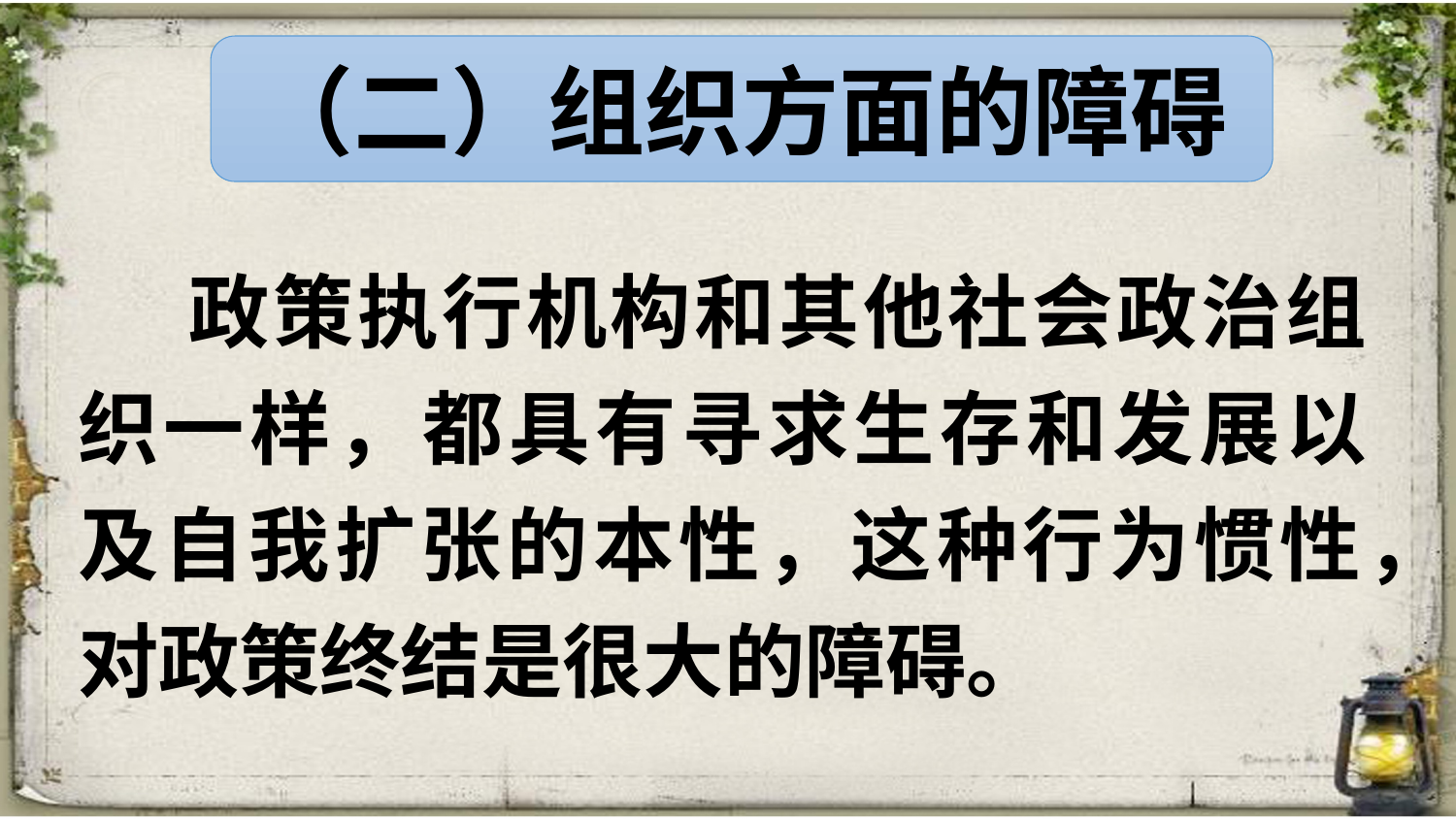

（二）组织方面的障碍
    政策执行机构和其他社会政治组织一样，都具有寻求生存和发展以及自我扩张的本性，这种行为惯性，对政策终结是很大的障碍。